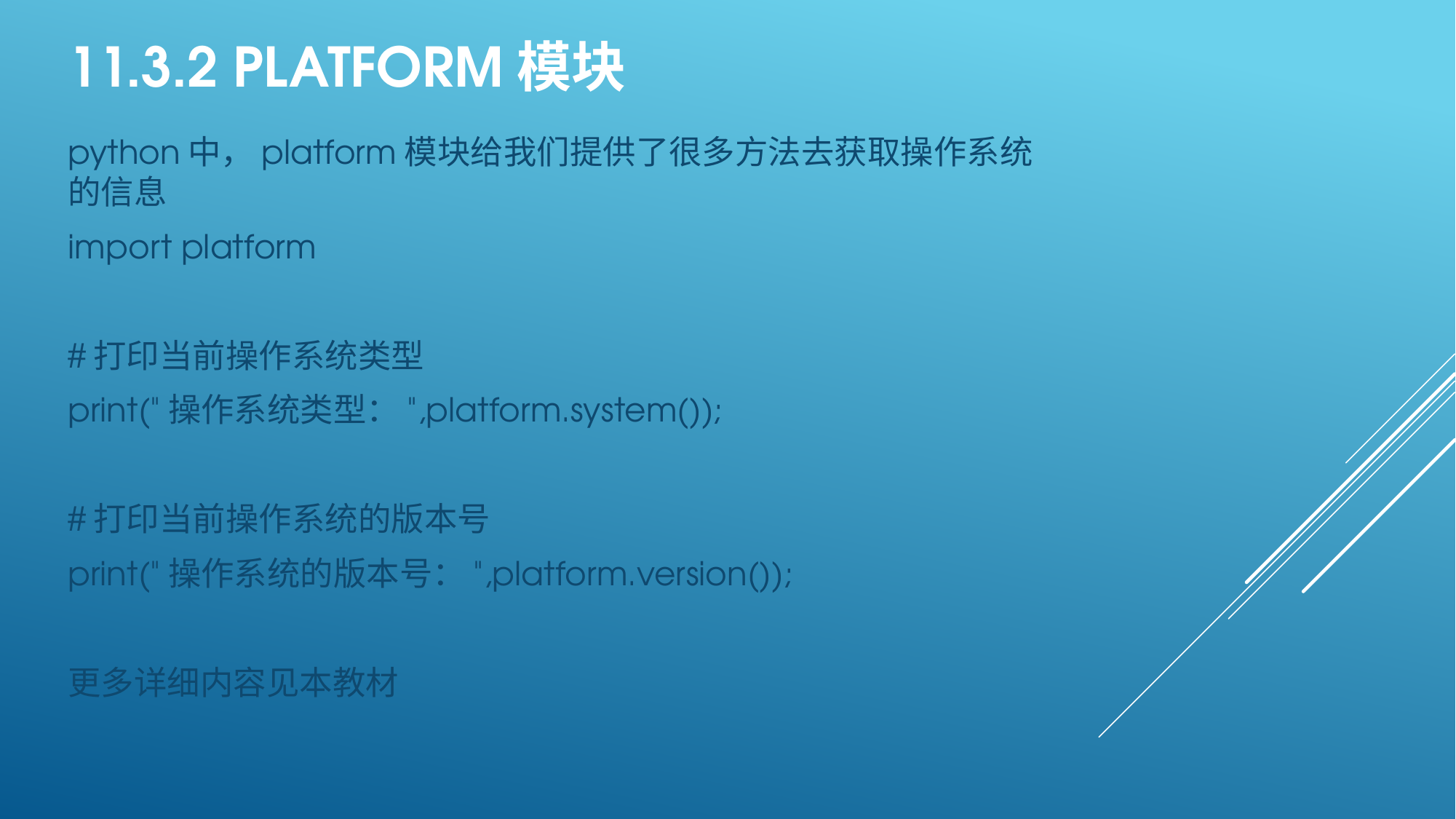

# 11.3.2 platform模块
python中，platform模块给我们提供了很多方法去获取操作系统的信息
import platform

#打印当前操作系统类型
print("操作系统类型：",platform.system());

#打印当前操作系统的版本号
print("操作系统的版本号：",platform.version());

更多详细内容见本教材